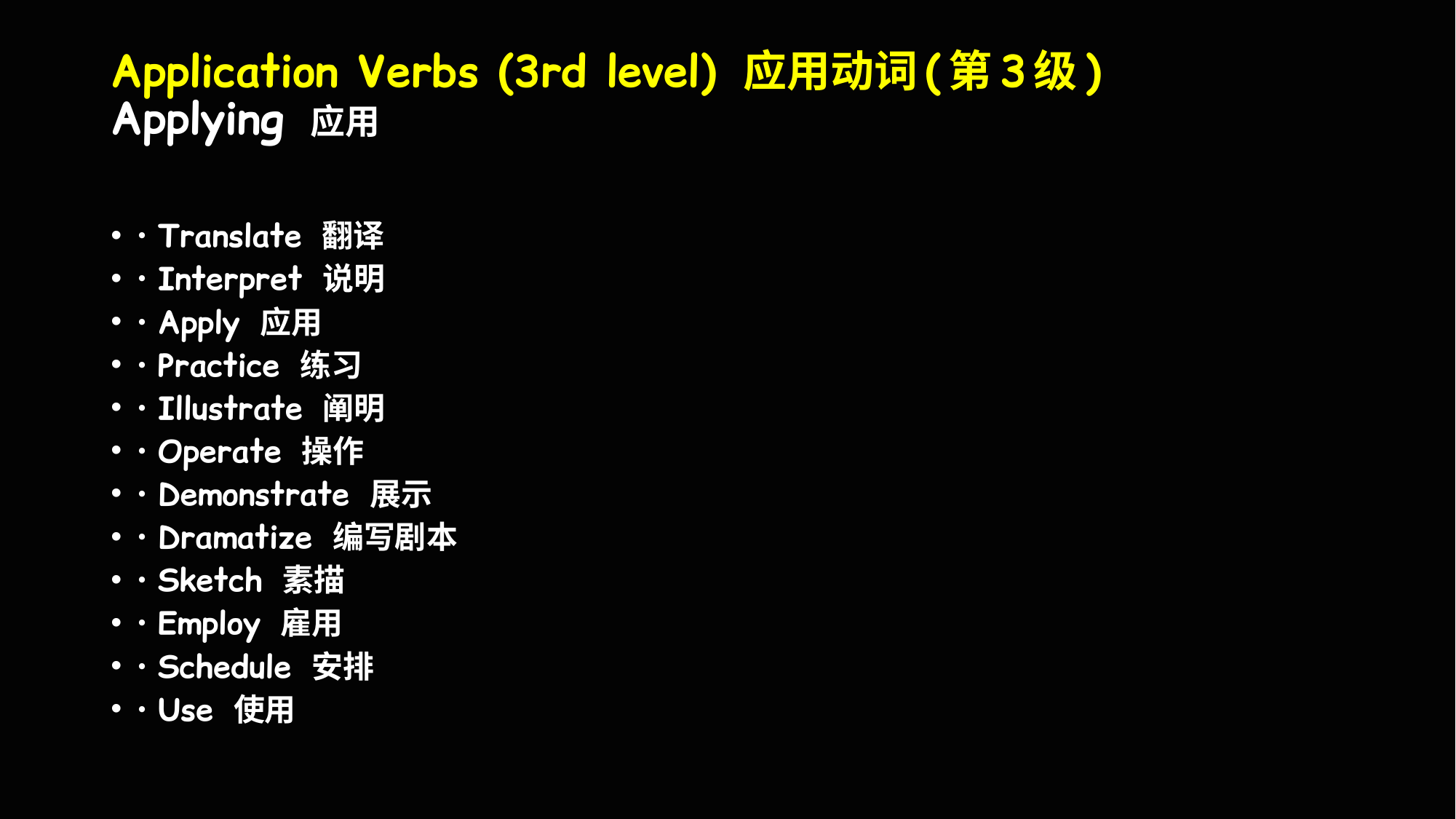

# Application Verbs (3rd level) 应用动词(第3级) Applying 应用
• Translate 翻译
• Interpret 说明
• Apply 应用
• Practice 练习
• Illustrate 阐明
• Operate 操作
• Demonstrate 展示
• Dramatize 编写剧本
• Sketch 素描
• Employ 雇用
• Schedule 安排
• Use 使用